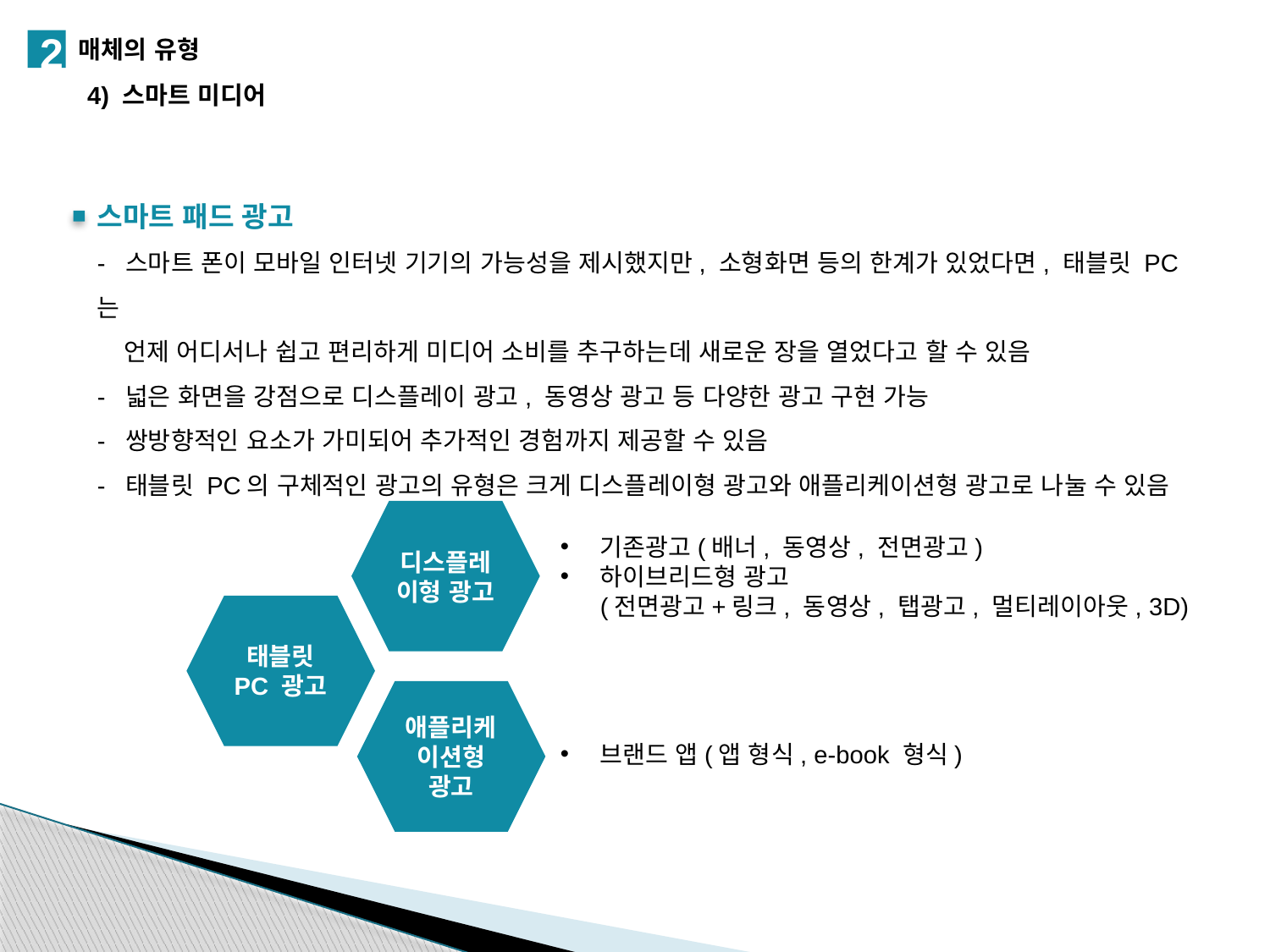

2
매체의 유형

4) 스마트 미디어
스마트 패드 광고
-  스마트 폰이 모바일 인터넷 기기의 가능성을 제시했지만, 소형화면 등의 한계가 있었다면, 태블릿 PC는
   언제 어디서나 쉽고 편리하게 미디어 소비를 추구하는데 새로운 장을 열었다고 할 수 있음
-  넓은 화면을 강점으로 디스플레이 광고, 동영상 광고 등 다양한 광고 구현 가능
-  쌍방향적인 요소가 가미되어 추가적인 경험까지 제공할 수 있음
-  태블릿 PC의 구체적인 광고의 유형은 크게 디스플레이형 광고와 애플리케이션형 광고로 나눌 수 있음

디스플레이형 광고
기존광고(배너, 동영상, 전면광고)
하이브리드형 광고
(전면광고+링크, 동영상, 탭광고, 멀티레이아웃, 3D)

브랜드 앱(앱 형식, e-book 형식)
태블릿 PC 광고
애플리케이션형 광고